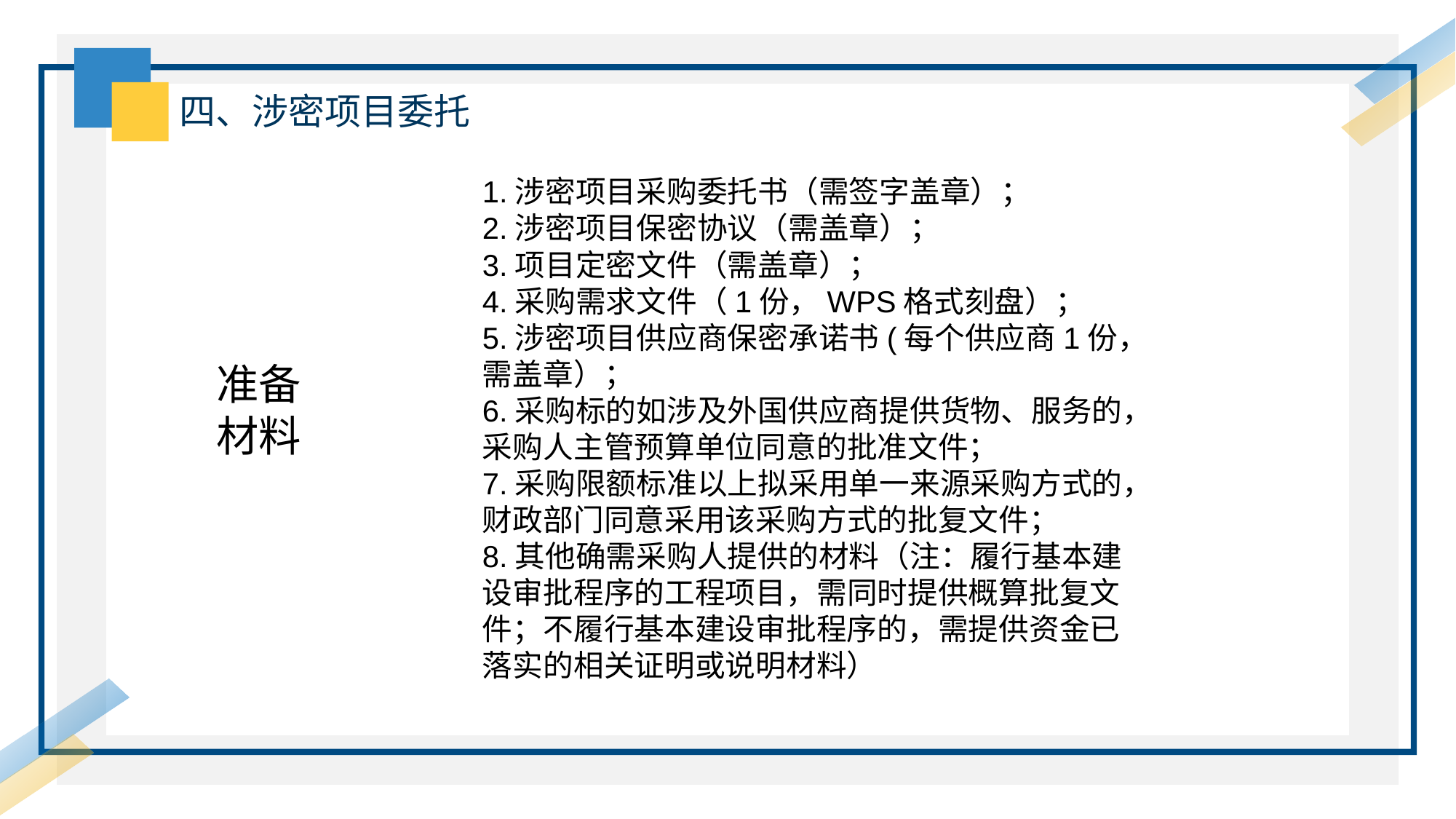

四、涉密项目委托
1.涉密项目采购委托书（需签字盖章）；
2.涉密项目保密协议（需盖章）；
3.项目定密文件（需盖章）；
4.采购需求文件（1份，WPS格式刻盘）；
5.涉密项目供应商保密承诺书(每个供应商1份，需盖章）；
6.采购标的如涉及外国供应商提供货物、服务的，采购人主管预算单位同意的批准文件；
7.采购限额标准以上拟采用单一来源采购方式的，财政部门同意采用该采购方式的批复文件；
8.其他确需采购人提供的材料（注：履行基本建设审批程序的工程项目，需同时提供概算批复文件；不履行基本建设审批程序的，需提供资金已落实的相关证明或说明材料）
准备材料